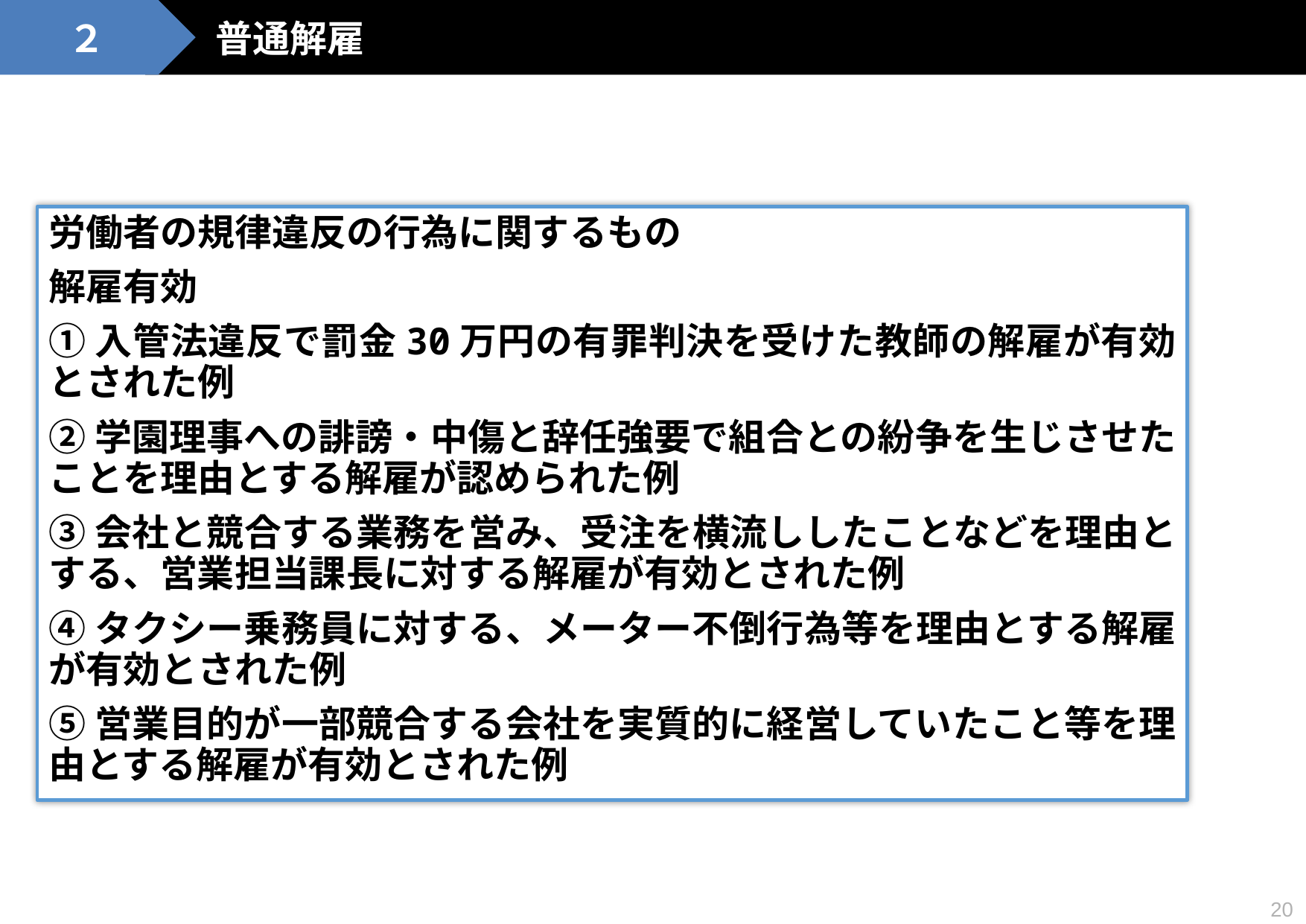

普通解雇
２

労働者の規律違反の行為に関するもの
解雇有効
①入管法違反で罰金30万円の有罪判決を受けた教師の解雇が有効とされた例
②学園理事への誹謗・中傷と辞任強要で組合との紛争を生じさせたことを理由とする解雇が認められた例
③会社と競合する業務を営み、受注を横流ししたことなどを理由とする、営業担当課長に対する解雇が有効とされた例
④タクシー乗務員に対する、メーター不倒行為等を理由とする解雇が有効とされた例
⑤営業目的が一部競合する会社を実質的に経営していたこと等を理由とする解雇が有効とされた例
20